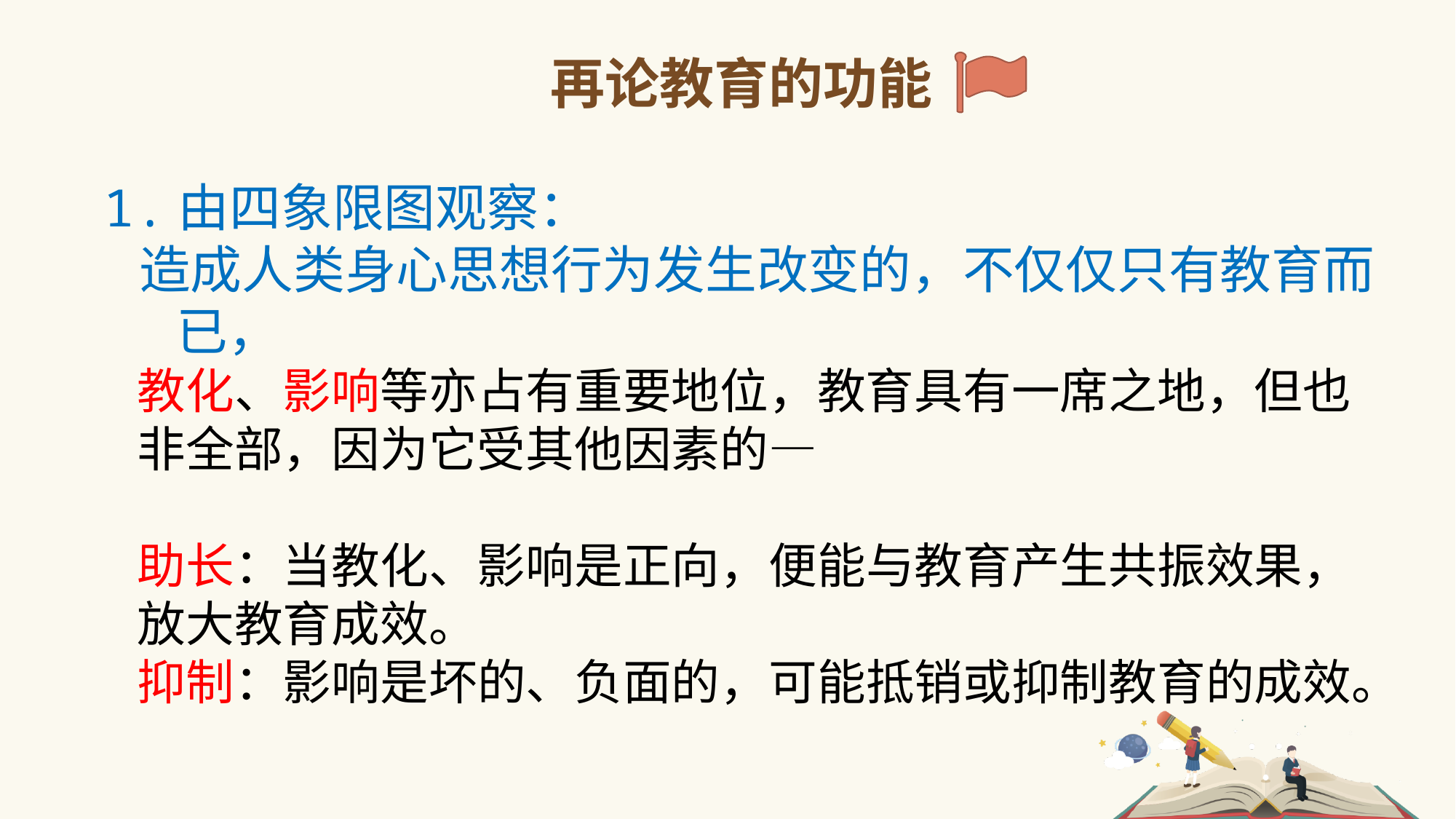

再论教育的功能

1.由四象限图观察：
  造成人类身心思想行为发生改变的，不仅仅只有教育而已，
  教化、影响等亦占有重要地位，教育具有一席之地，但也
  非全部，因为它受其他因素的—

  助长：当教化、影响是正向，便能与教育产生共振效果，
  放大教育成效。
  抑制：影响是坏的、负面的，可能抵销或抑制教育的成效。